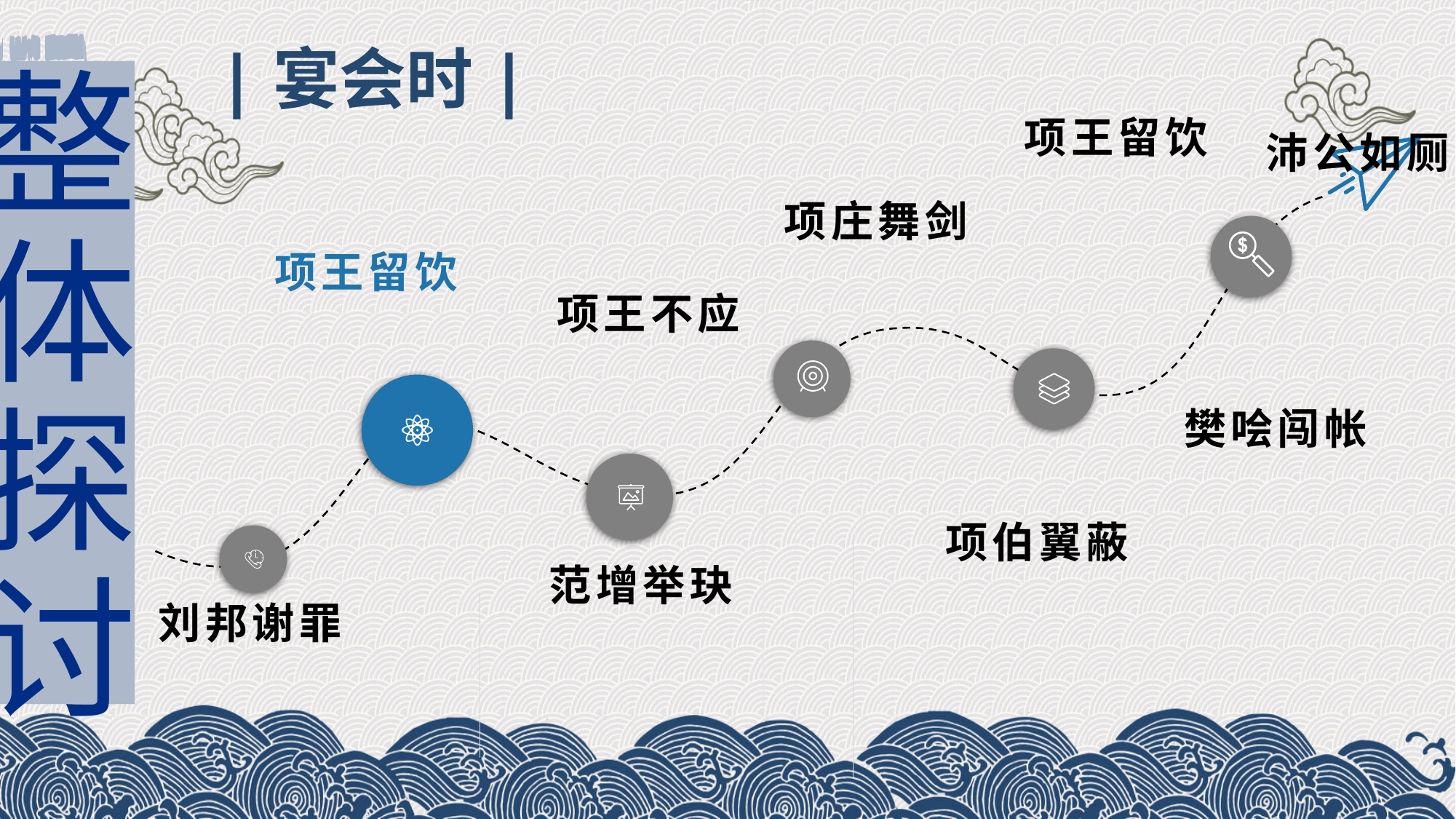

整体探讨
|宴会时|
沛公如厕
项王留饮

项庄舞剑

项王留饮
项王不应

樊哙闯帐

项伯翼蔽

范增举玦
刘邦谢罪